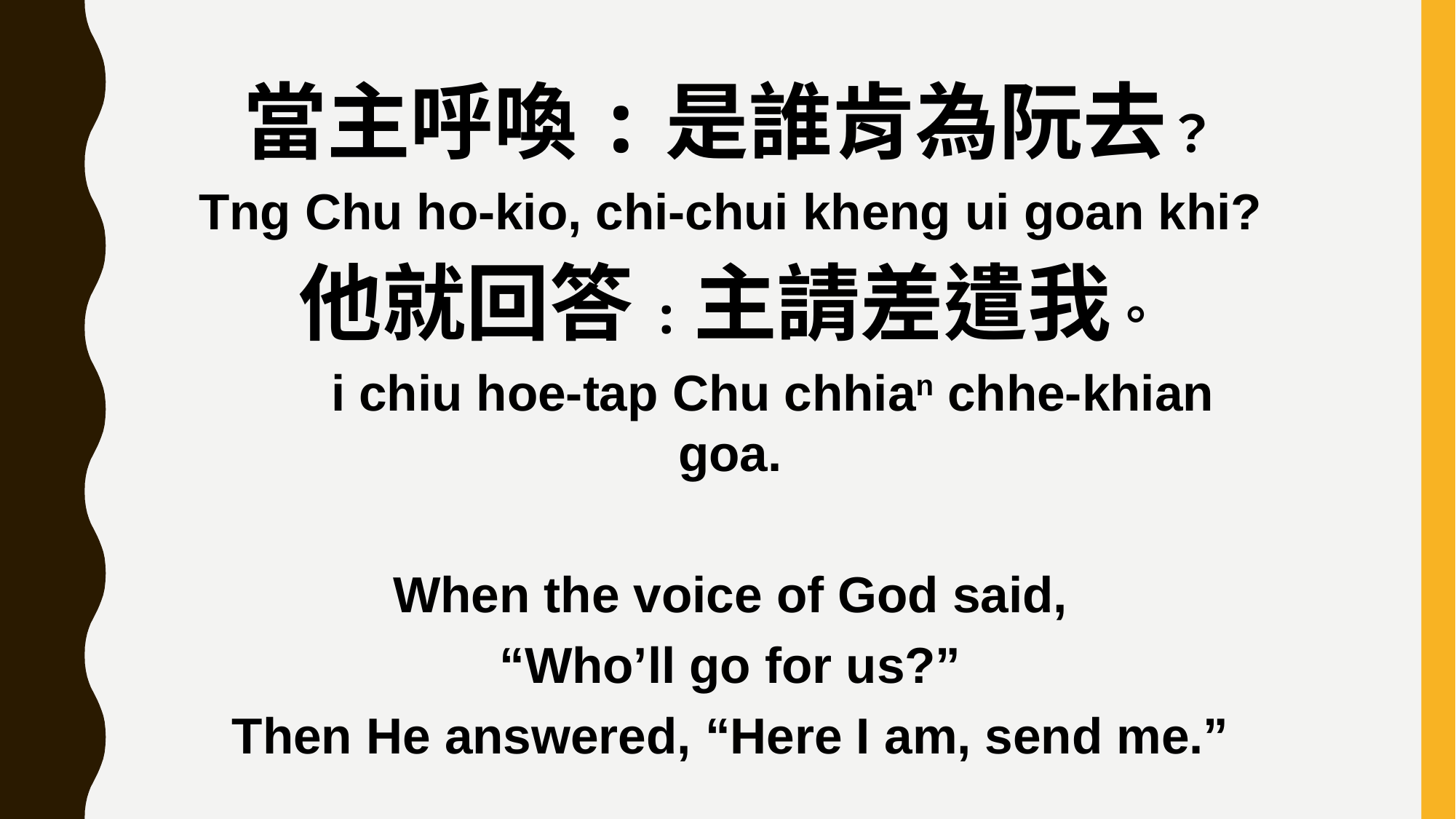

當主呼喚:是誰肯為阮去？
Tng Chu ho-kio, chi-chui kheng ui goan khi?
他就回答:主請差遣我。
      i chiu hoe-tap Chu chhian chhe-khian goa.

When the voice of God said,
“Who’ll go for us?”
Then He answered, “Here I am, send me.”